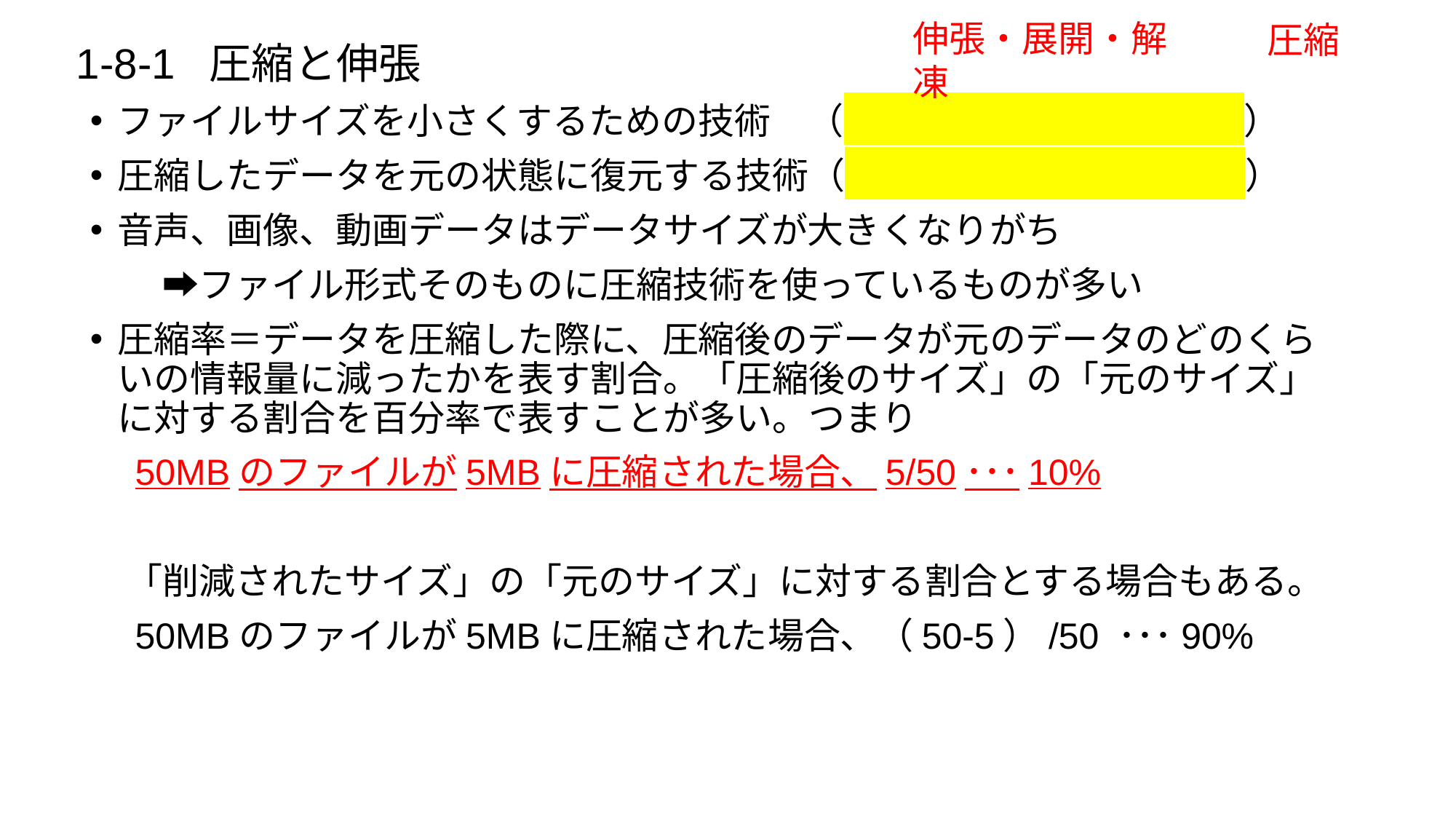

伸張・展開・解凍
圧縮
# 1-8-1  圧縮と伸張
ファイルサイズを小さくするための技術　（　　　　　　　　　　　）
圧縮したデータを元の状態に復元する技術（　　　　　　　　　　　）
音声、画像、動画データはデータサイズが大きくなりがち
　　➡ファイル形式そのものに圧縮技術を使っているものが多い
圧縮率＝データを圧縮した際に、圧縮後のデータが元のデータのどのくらいの情報量に減ったかを表す割合。「圧縮後のサイズ」の「元のサイズ」に対する割合を百分率で表すことが多い。つまり
　50MBのファイルが5MBに圧縮された場合、5/50･･･10%

　「削減されたサイズ」の「元のサイズ」に対する割合とする場合もある。
　50MBのファイルが5MBに圧縮された場合、（50-5）/50 ･･･90%